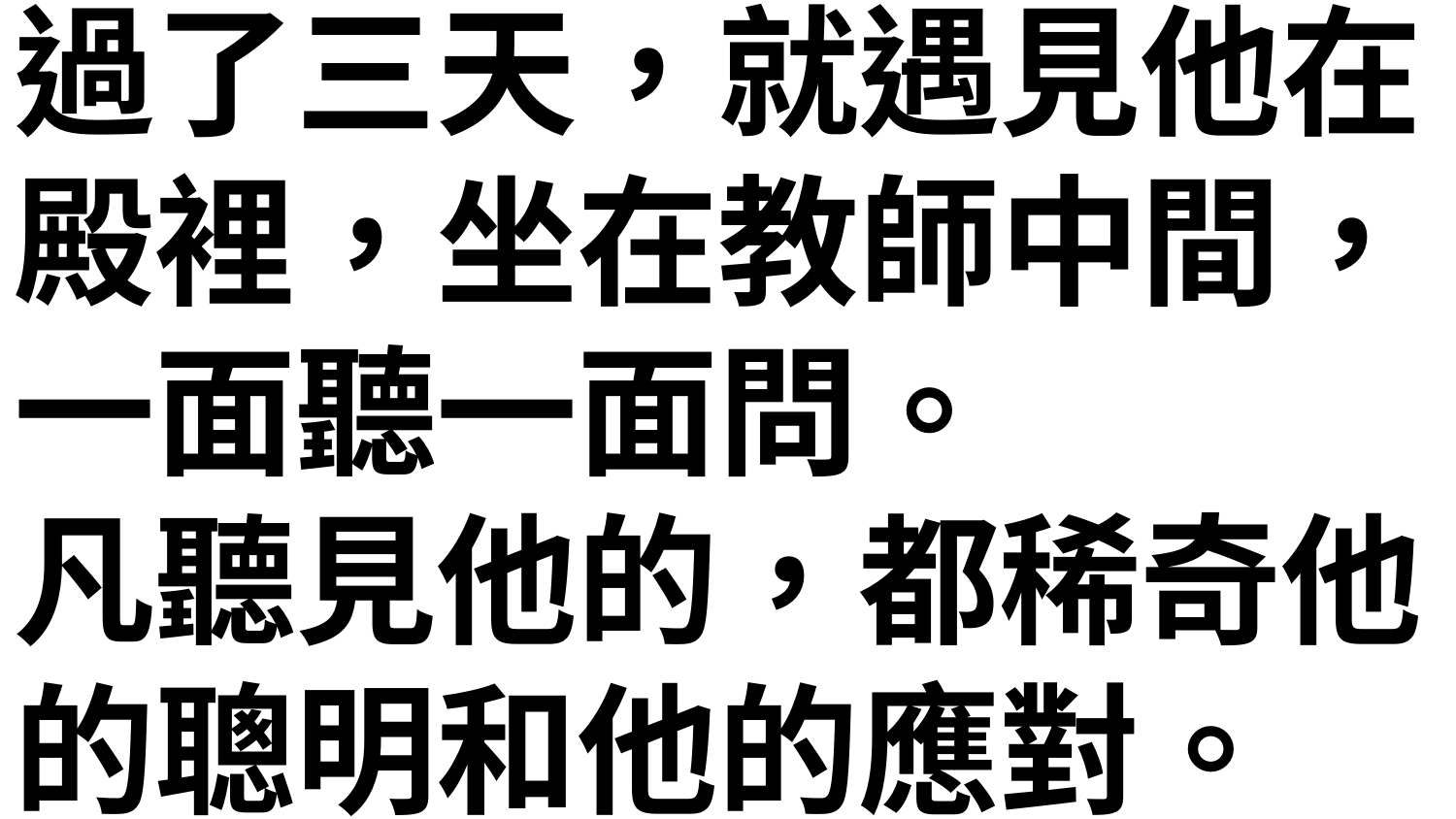

過了三天，就遇見他在殿裡，坐在教師中間，一面聽一面問。
凡聽見他的，都稀奇他的聰明和他的應對。